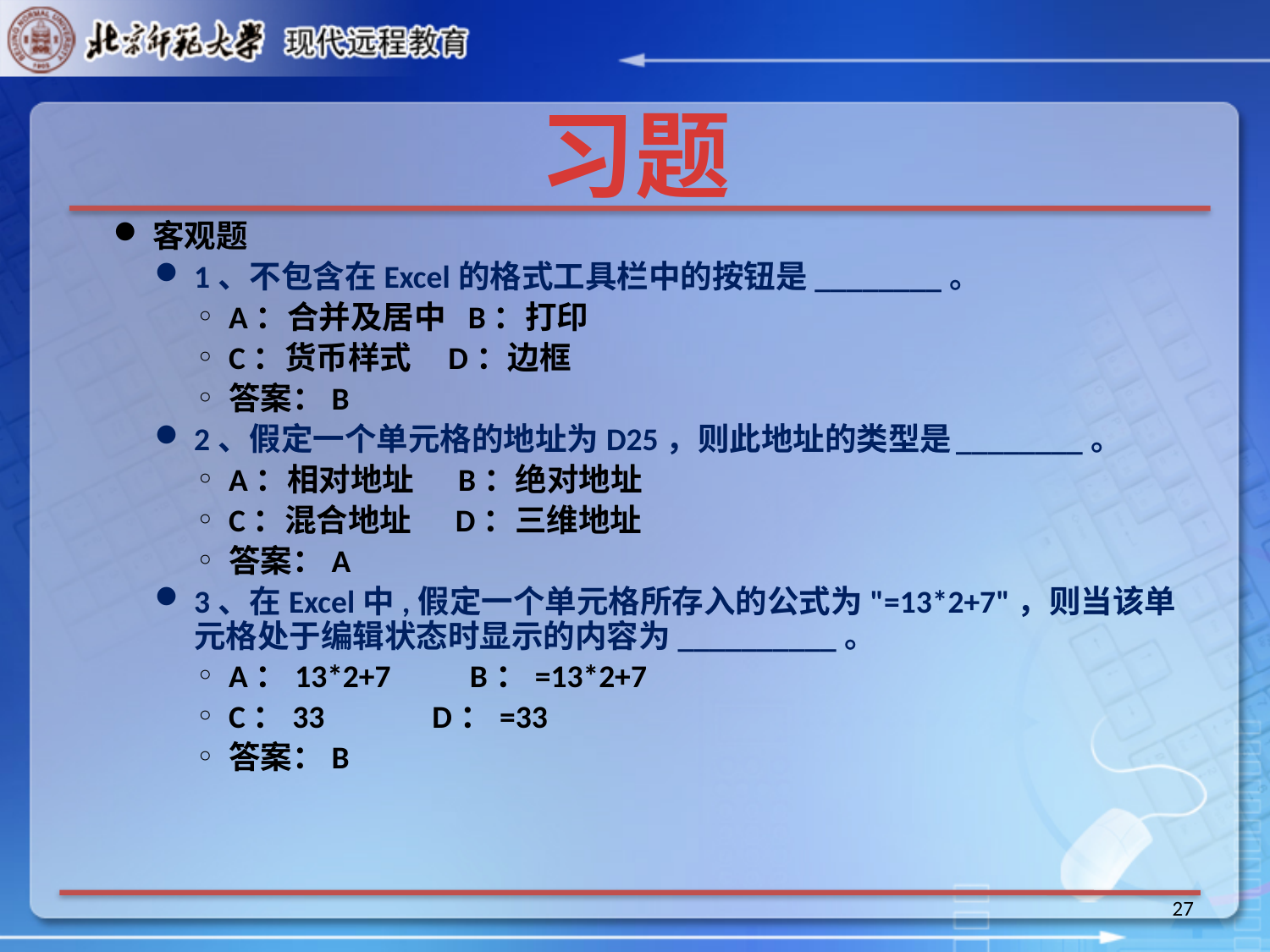

# 习题
客观题
1、不包含在Excel的格式工具栏中的按钮是________。
A：合并及居中  B：打印
C：货币样式    D：边框
答案：B
2、假定一个单元格的地址为D25，则此地址的类型是	________。
A：相对地址     B：绝对地址
C：混合地址     D：三维地址
答案：A
3、在Excel中,假定一个单元格所存入的公式为"=13*2+7"，则当该单元格处于编辑状态时显示的内容为__________。
A：13*2+7           B：=13*2+7
C：33               D：=33
答案：B
27